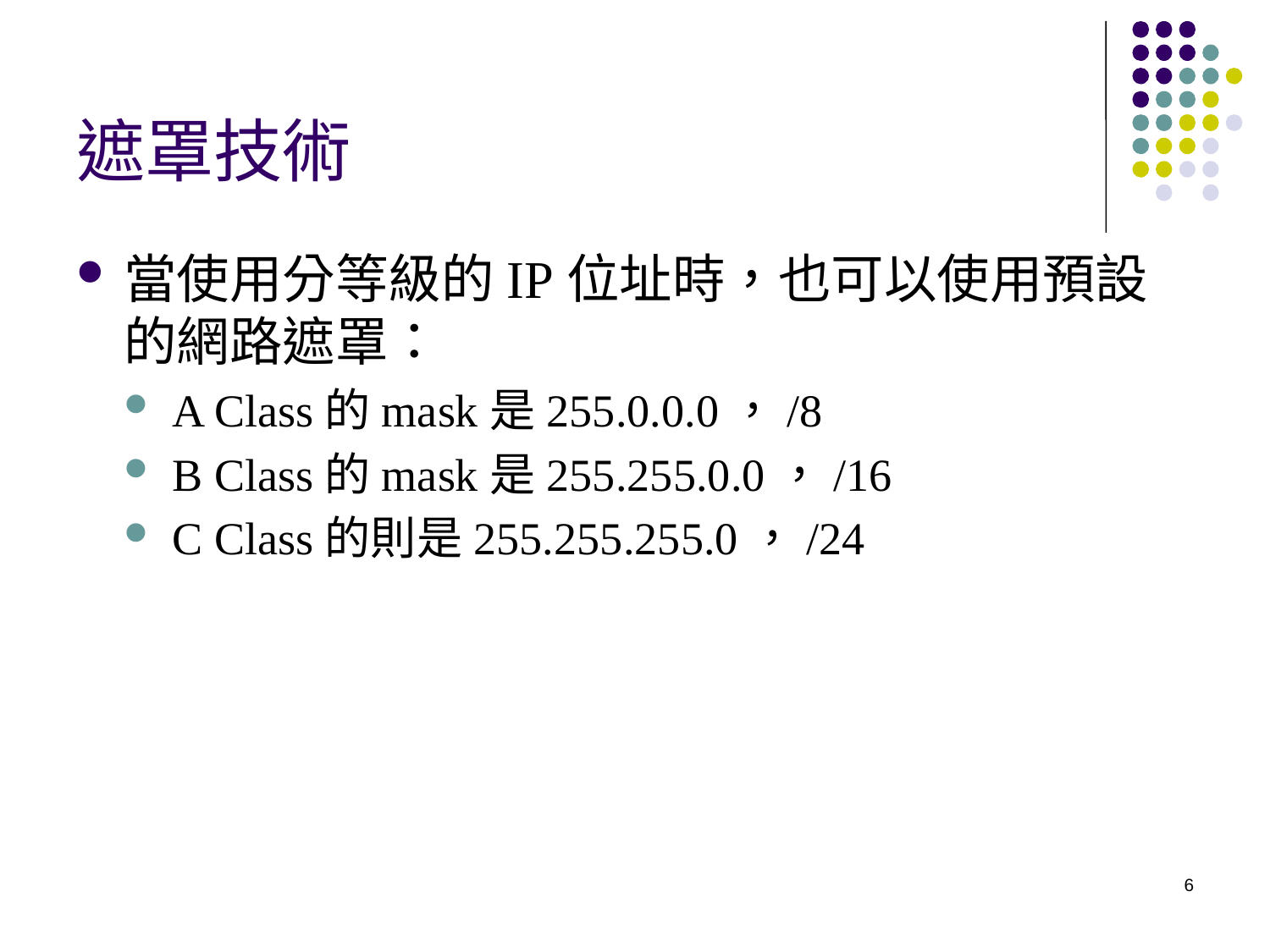

# 遮罩技術
當使用分等級的IP位址時，也可以使用預設的網路遮罩：
A Class的mask是255.0.0.0，/8
B Class的mask是255.255.0.0，/16
C Class的則是255.255.255.0，/24

6